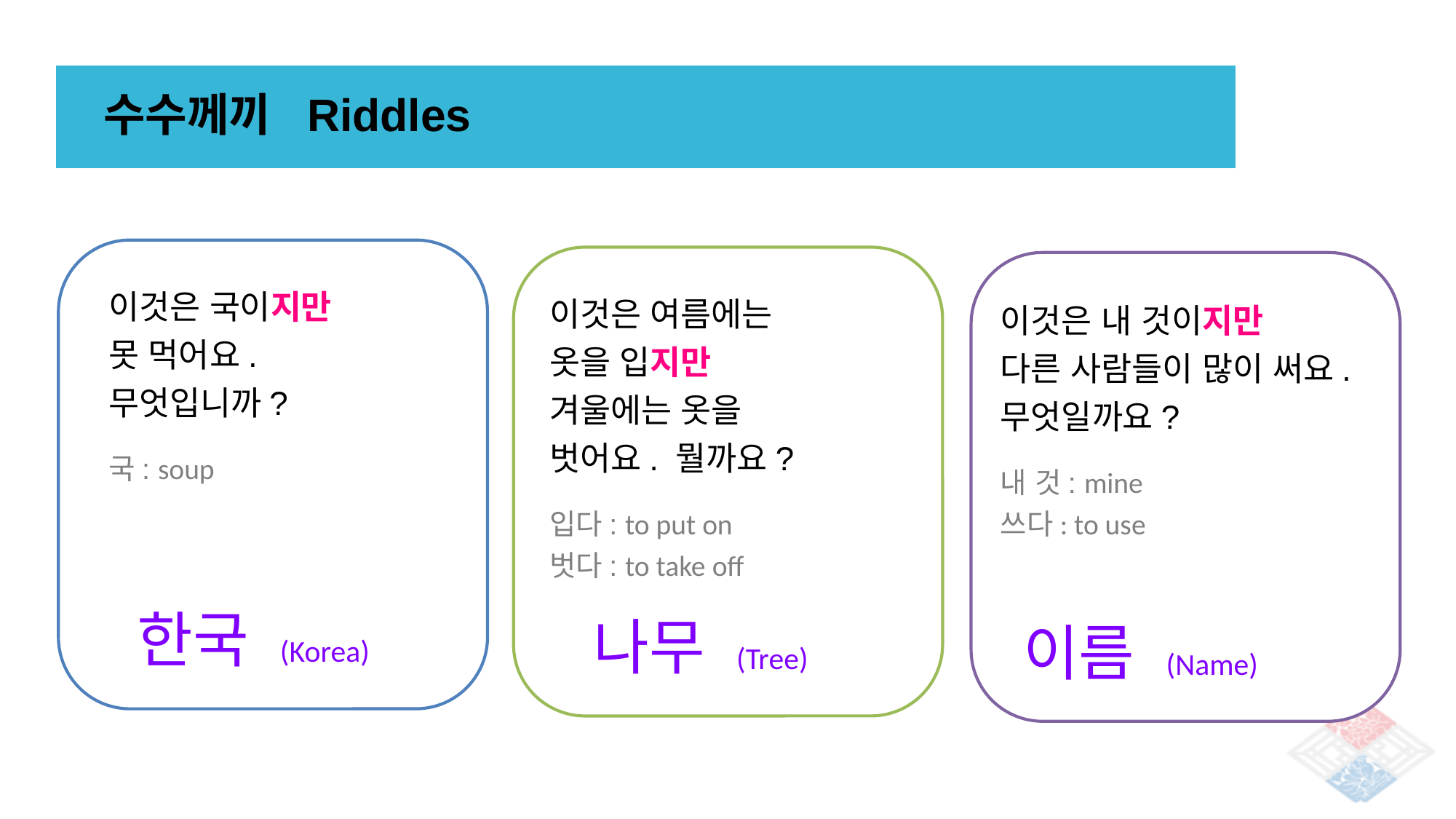

|  |
| --- |
수수께끼  Riddles

이것은 국이지만
못 먹어요.
무엇입니까?

국: soup
이것은 여름에는
옷을 입지만
겨울에는 옷을
벗어요. 뭘까요?

입다: to put on
벗다: to take off
이것은 내 것이지만
다른 사람들이 많이 써요. 무엇일까요?

내 것: mine
쓰다: to use
한국 (Korea)
나무 (Tree)
이름 (Name)